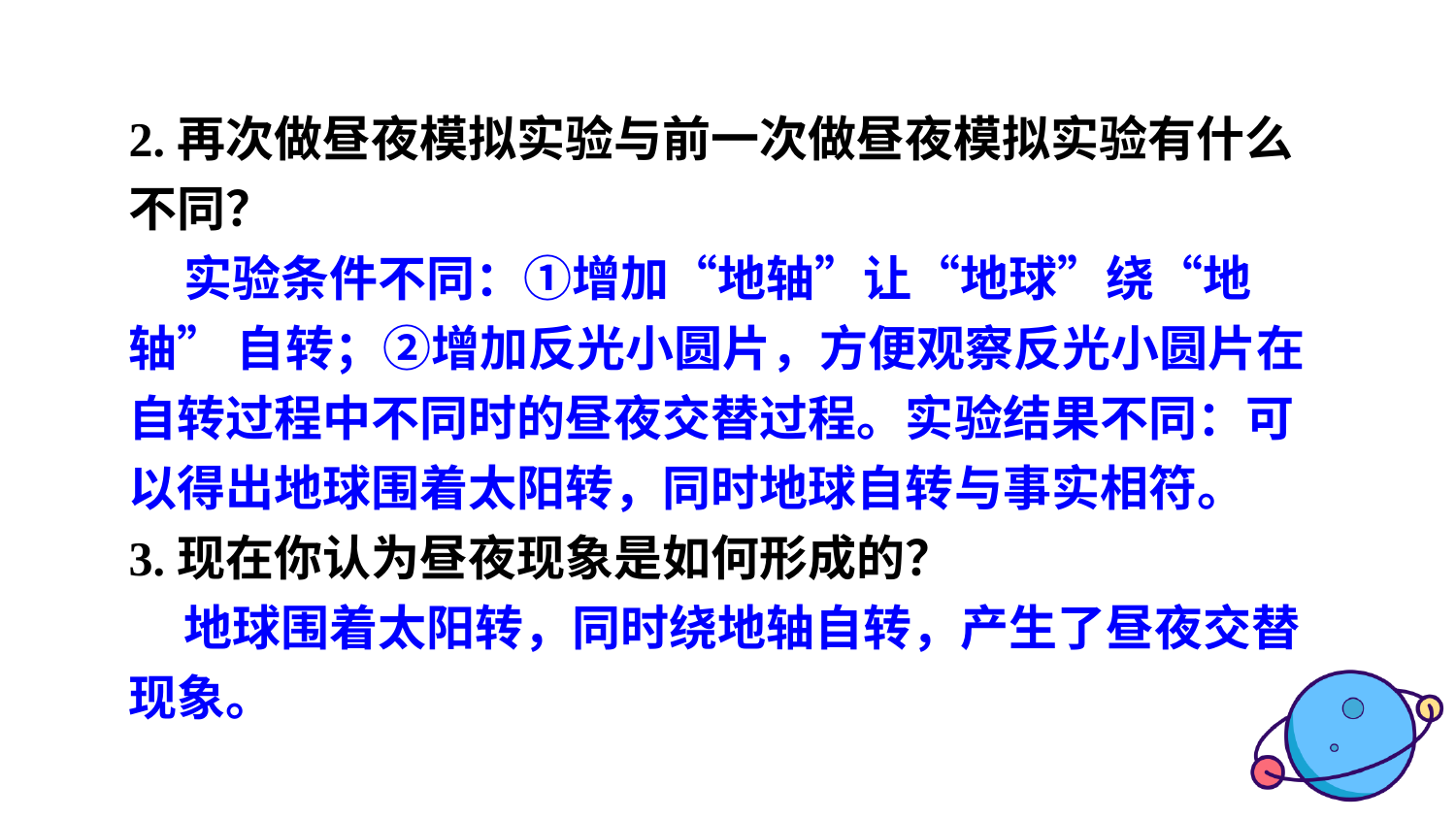

2.再次做昼夜模拟实验与前一次做昼夜模拟实验有什么不同？
    实验条件不同：①增加“地轴”让“地球”绕“地轴” 自转；②增加反光小圆片，方便观察反光小圆片在自转过程中不同时的昼夜交替过程。实验结果不同：可以得出地球围着太阳转，同时地球自转与事实相符。
3.现在你认为昼夜现象是如何形成的？
    地球围着太阳转，同时绕地轴自转，产生了昼夜交替现象。